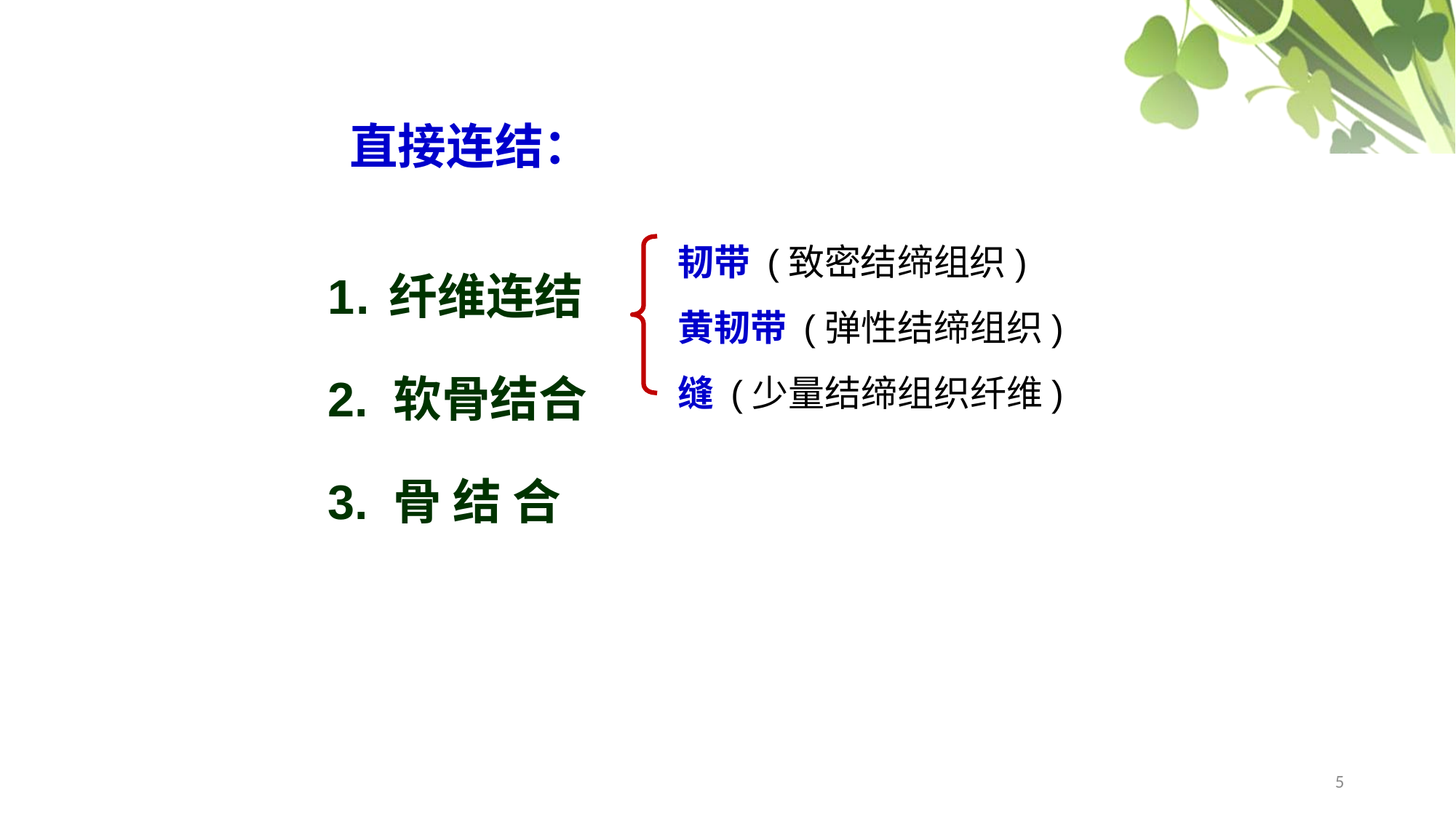

直接连结：
韧带 (致密结缔组织)
黄韧带 (弹性结缔组织)
缝 (少量结缔组织纤维)

纤维连结
2. 软骨结合
3. 骨 结 合

5